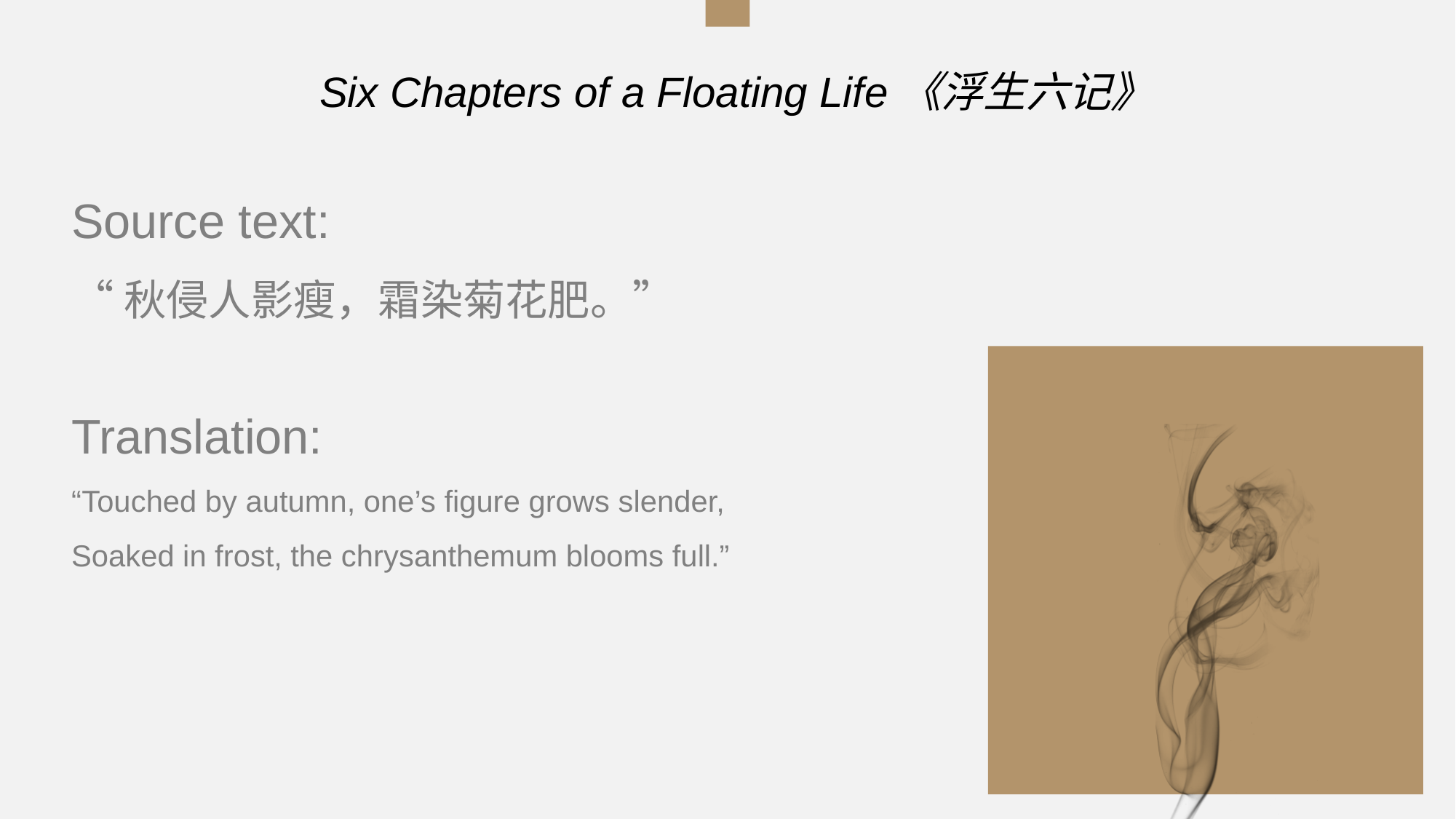

Six Chapters of a Floating Life《浮生六记》
Source text:
“秋侵人影瘦，霜染菊花肥。”

Translation:
“Touched by autumn, one’s figure grows slender,
Soaked in frost, the chrysanthemum blooms full.”